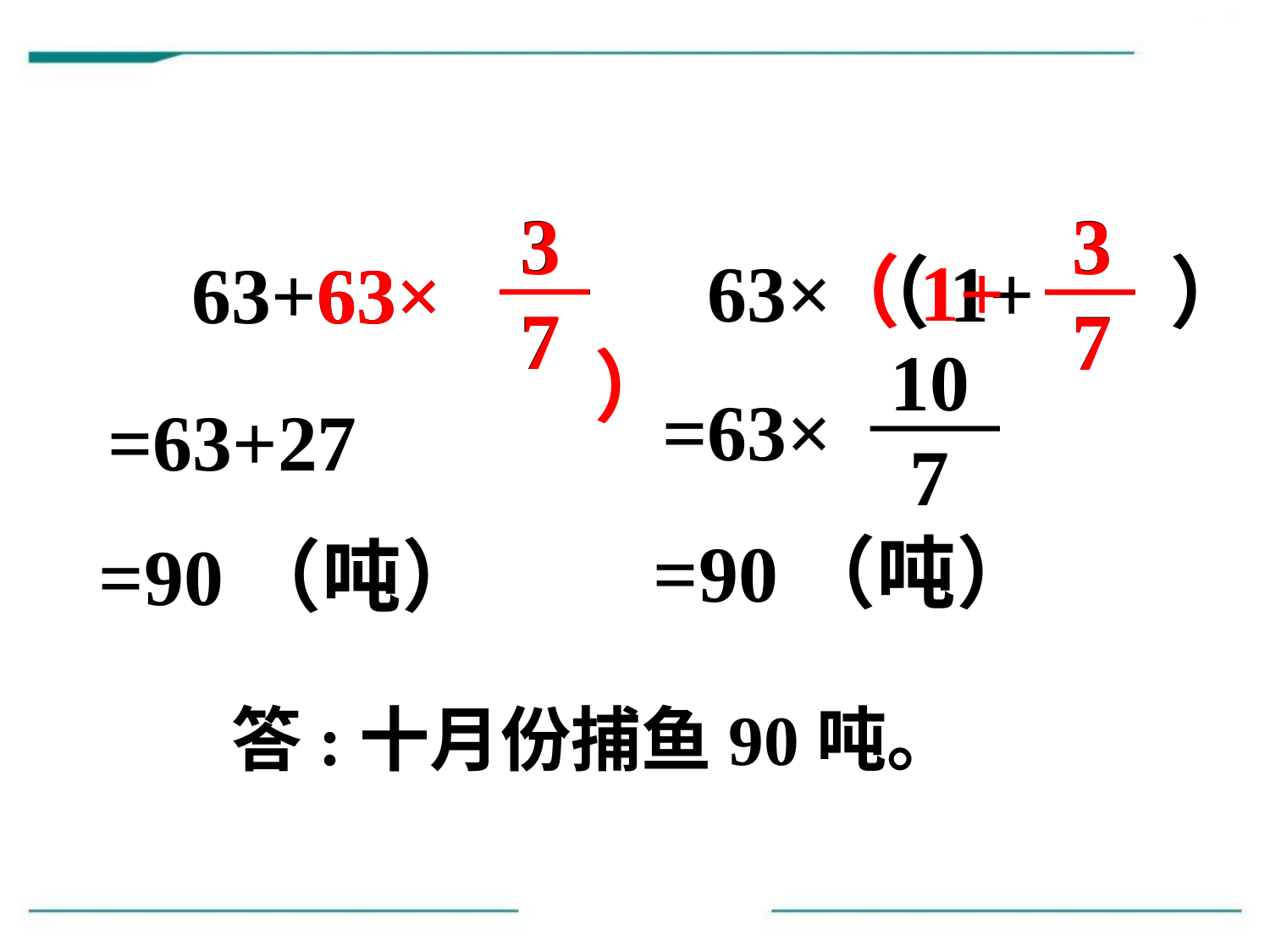

3
7

3
7

3
7

          63×
3
7

                （1+  　）
   63×（1+　  ）
    63+63×
10
 7

=63×
=63+27
=90（吨）
=90（吨）
答:十月份捕鱼90吨。